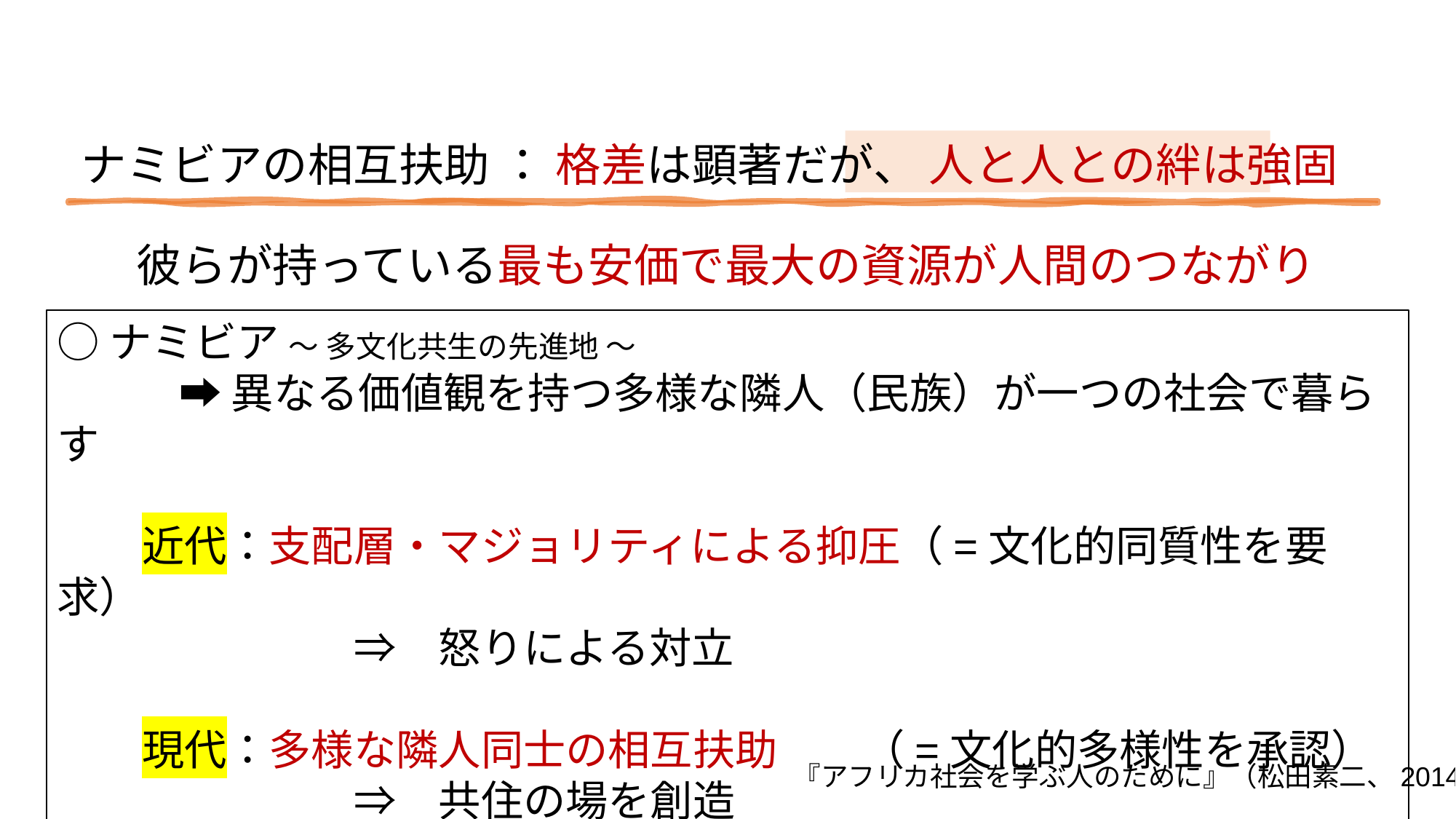

ナミビアの相互扶助 ： 格差は顕著だが、 人と人との絆は強固
○

彼らが持っている最も安価で最大の資源が人間のつながり
○ナミビア ～ 多文化共生の先進地 ～
　　    ➡ 異なる価値観を持つ多様な隣人（民族）が一つの社会で暮らす

　　近代：支配層・マジョリティによる抑圧（=文化的同質性を要求）
　　　　　　　⇒　怒りによる対立

　　現代：多様な隣人同士の相互扶助　　（=文化的多様性を承認）
　　　　　　　⇒　共住の場を創造
『アフリカ社会を学ぶ人のために』（松田素二、2014）